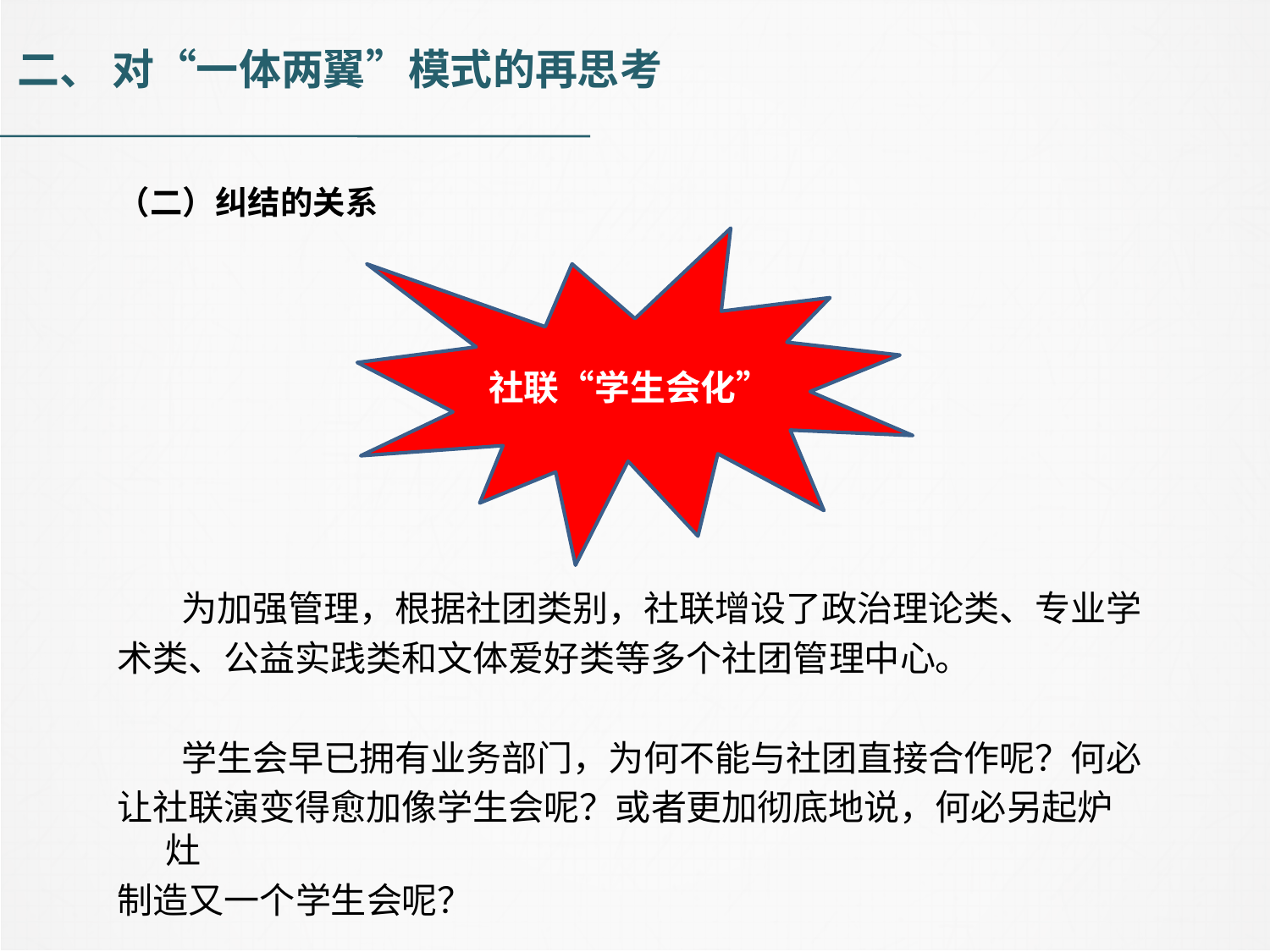

二、 对“一体两翼”模式的再思考
（二）纠结的关系

       为加强管理，根据社团类别，社联增设了政治理论类、专业学
术类、公益实践类和文体爱好类等多个社团管理中心。

       学生会早已拥有业务部门，为何不能与社团直接合作呢？何必
让社联演变得愈加像学生会呢？或者更加彻底地说，何必另起炉灶
制造又一个学生会呢？

社联“学生会化”